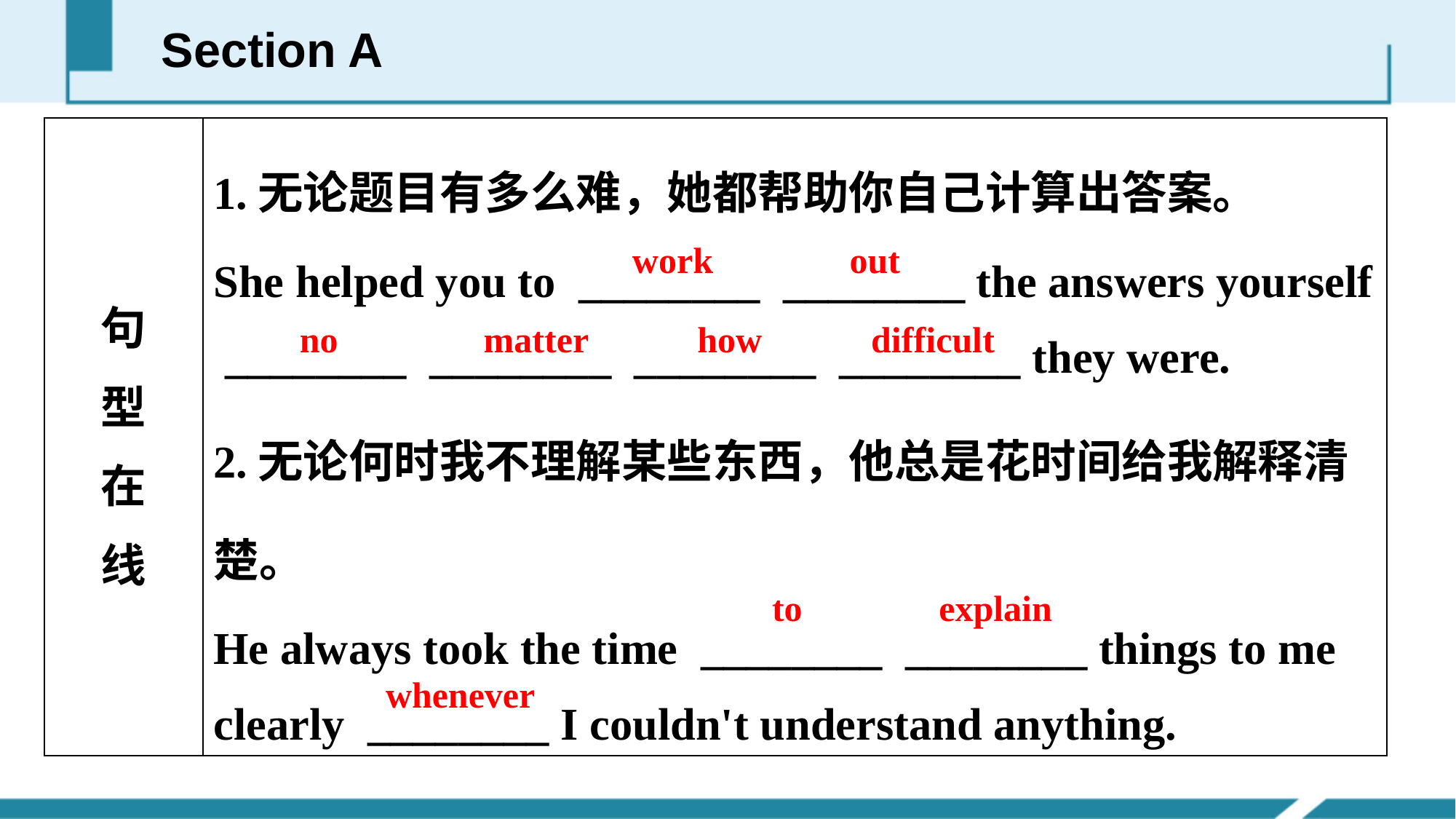

Section A
| 句 型 在 线 | 1.无论题目有多么难，她都帮助你自己计算出答案。 She helped you to \_\_\_\_\_\_\_\_ \_\_\_\_\_\_\_\_ the answers yourself \_\_\_\_\_\_\_\_ \_\_\_\_\_\_\_\_ \_\_\_\_\_\_\_\_ \_\_\_\_\_\_\_\_ they were. 2.无论何时我不理解某些东西，他总是花时间给我解释清楚。 He always took the time \_\_\_\_\_\_\_\_ \_\_\_\_\_\_\_\_ things to me clearly \_\_\_\_\_\_\_\_ I couldn't understand anything. |
| --- | --- |
work               out
no                matter            how            difficult

to               explain
whenever